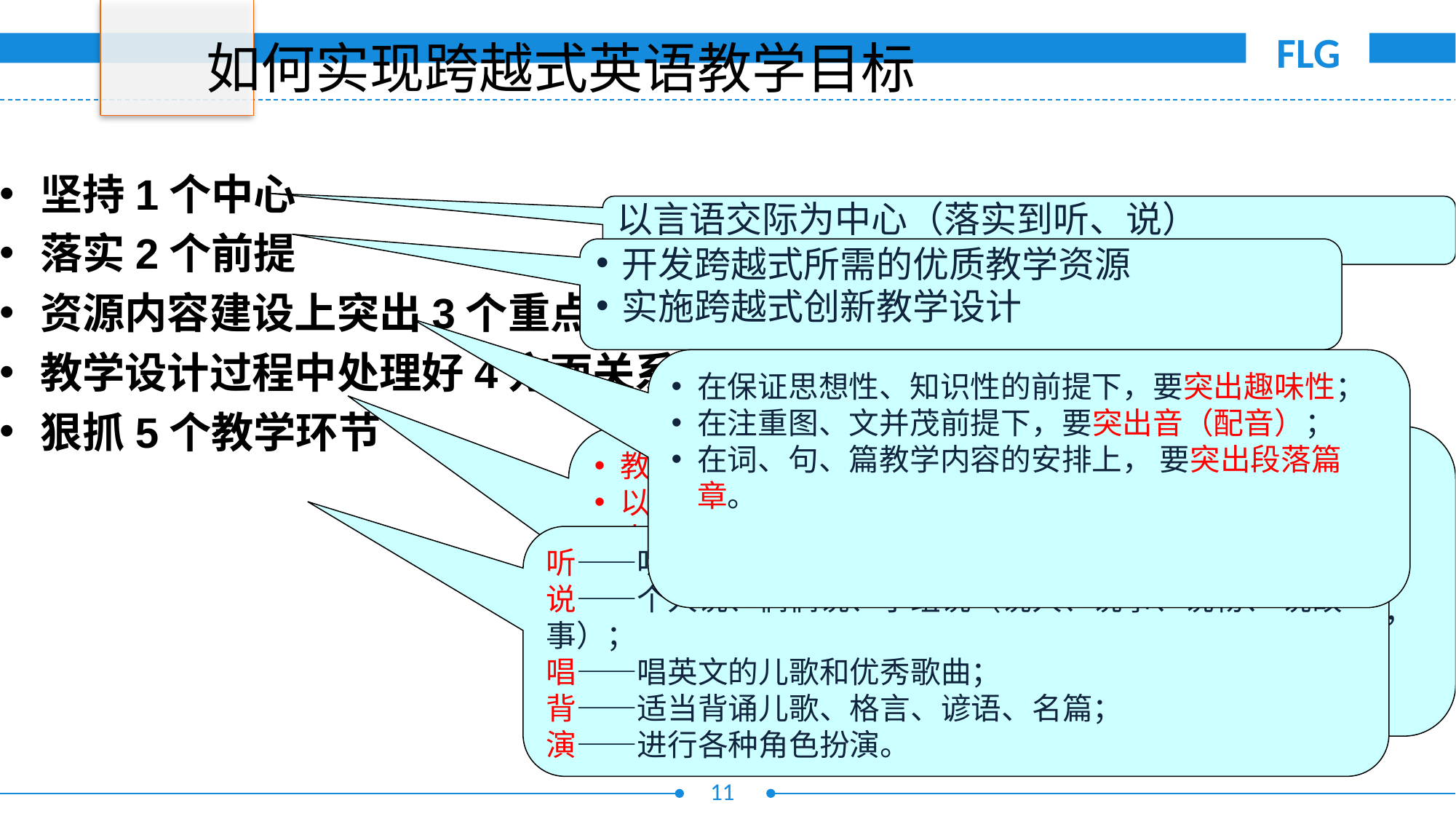

# 如何实现跨越式英语教学目标
坚持1个中心
落实2个前提
资源内容建设上突出3个重点
教学设计过程中处理好4方面关系
狠抓5个教学环节

以言语交际为中心（落实到听、说）
开发跨越式所需的优质教学资源
实施跨越式创新教学设计
在保证思想性、知识性的前提下，要突出趣味性；
在注重图、文并茂前提下，要突出音（配音）；
在词、句、篇教学内容的安排上， 要突出段落篇章。
教师主导与学生主体的关系
以教为主教学设计与以学为主教学设计的关系
自主学习与协作学习的关系
课标要求与跨越要求的关系
（课标要求是底线，它通过课文内容体现；跨越要求是目标，它通过扩展内容体现）
听——听儿歌、故事、顺口溜；
说——个人说、俩俩说、小组说（说人、说事、说物、 说故事）；
唱——唱英文的儿歌和优秀歌曲；
背——适当背诵儿歌、格言、谚语、名篇；
演——进行各种角色扮演。